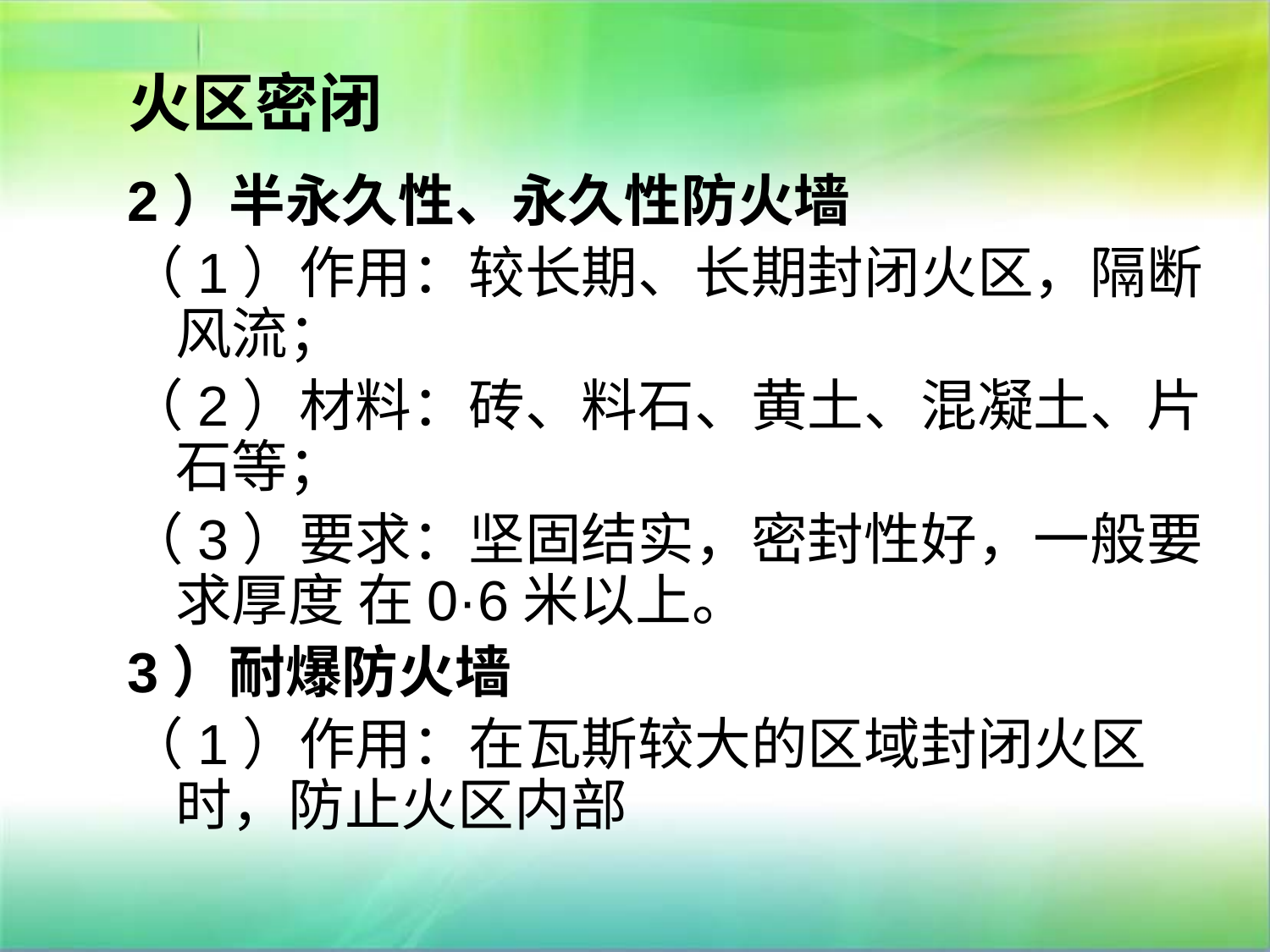

# 火区密闭
2）半永久性、永久性防火墙
（1）作用：较长期、长期封闭火区，隔断风流；
（2）材料：砖、料石、黄土、混凝土、片石等；
（3）要求：坚固结实，密封性好，一般要求厚度 在0·6米以上。
3）耐爆防火墙
（1）作用：在瓦斯较大的区域封闭火区时，防止火区内部